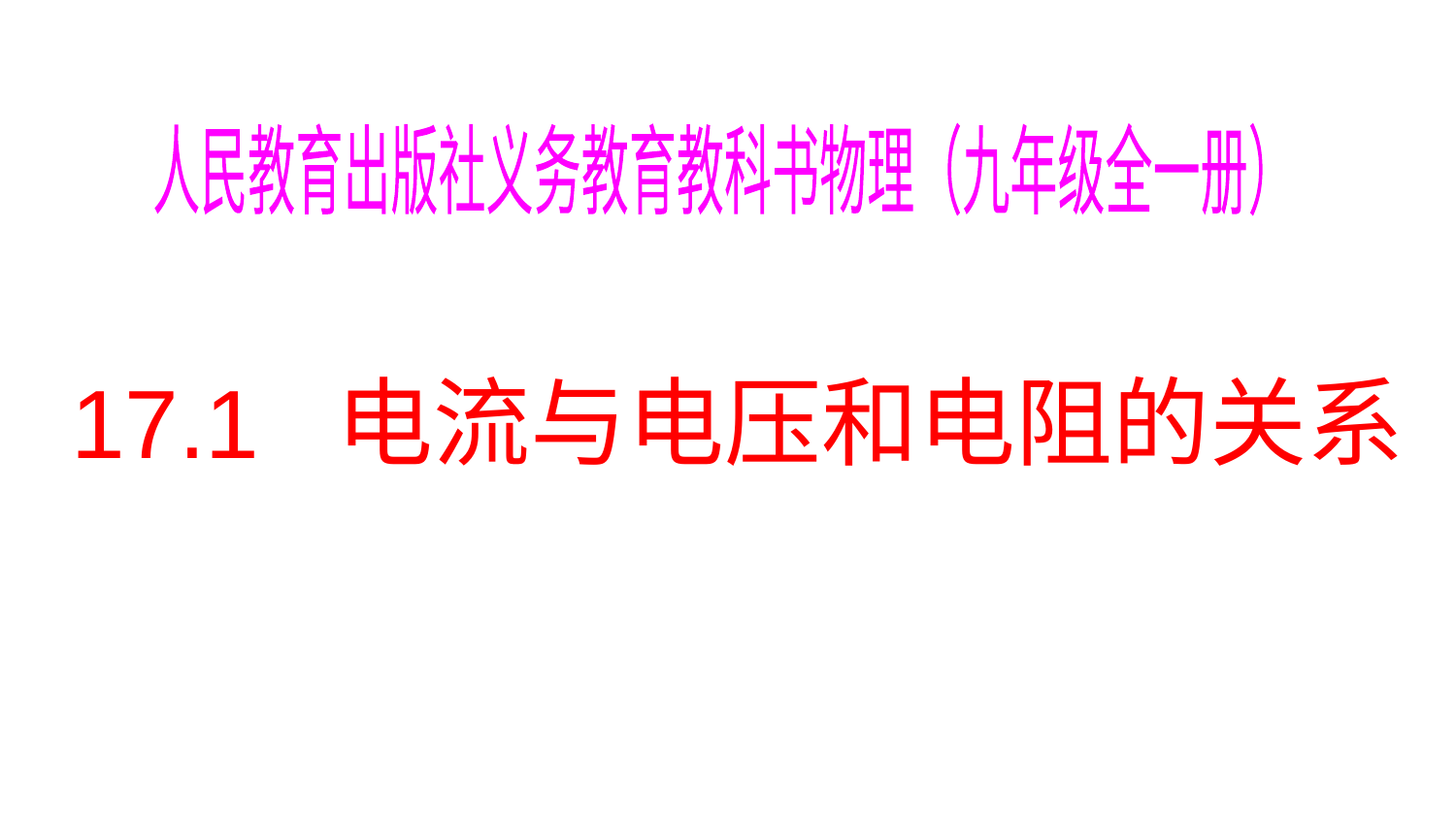

人民教育出版社义务教育教科书物理（九年级全一册）
17.1  电流与电压和电阻的关系